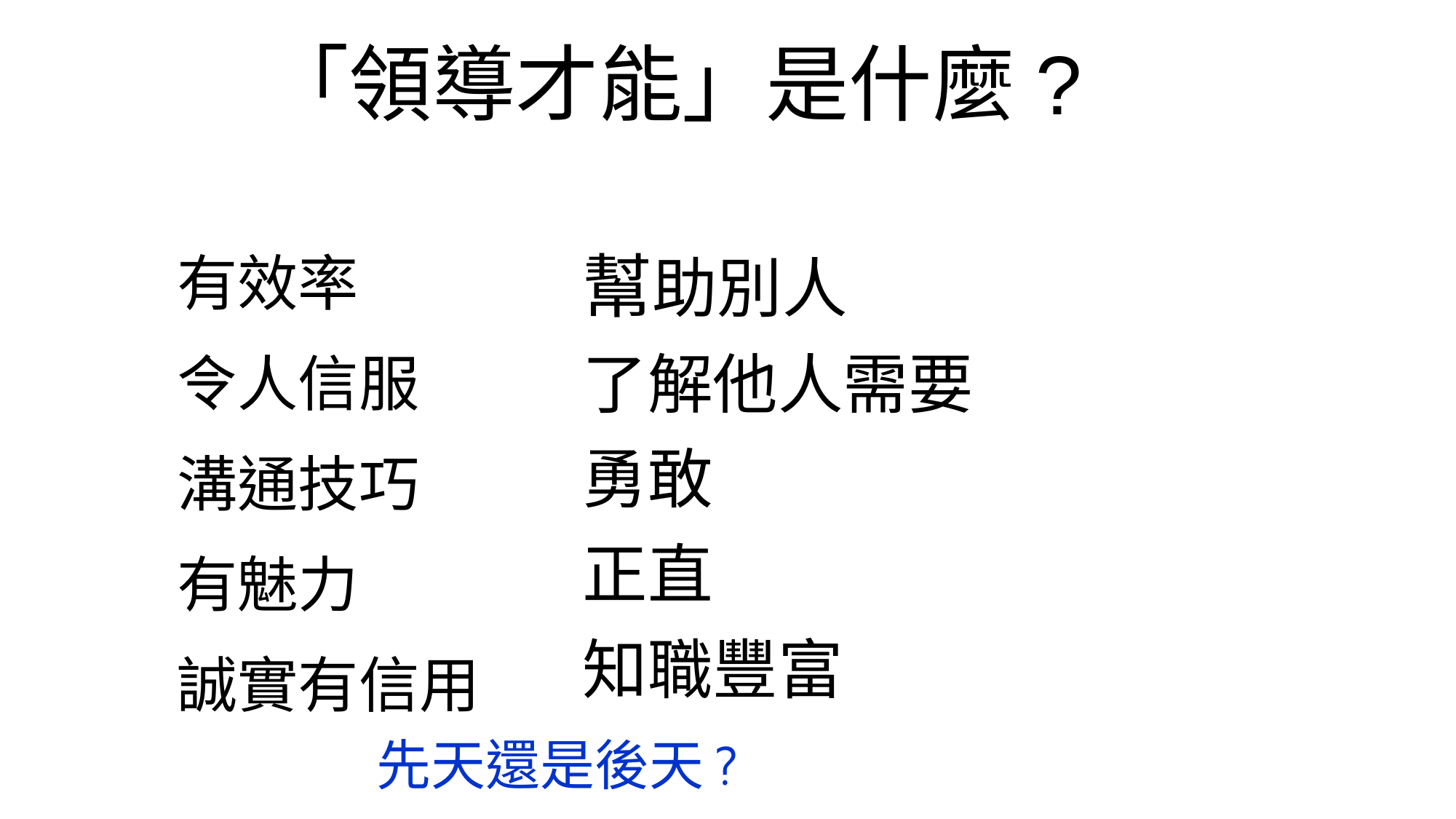

「領導才能」是什麼?
有效率
令人信服
溝通技巧
有魅力
誠實有信用

幫助別人
了解他人需要
勇敢
正直
知職豐富

先天還是後天?